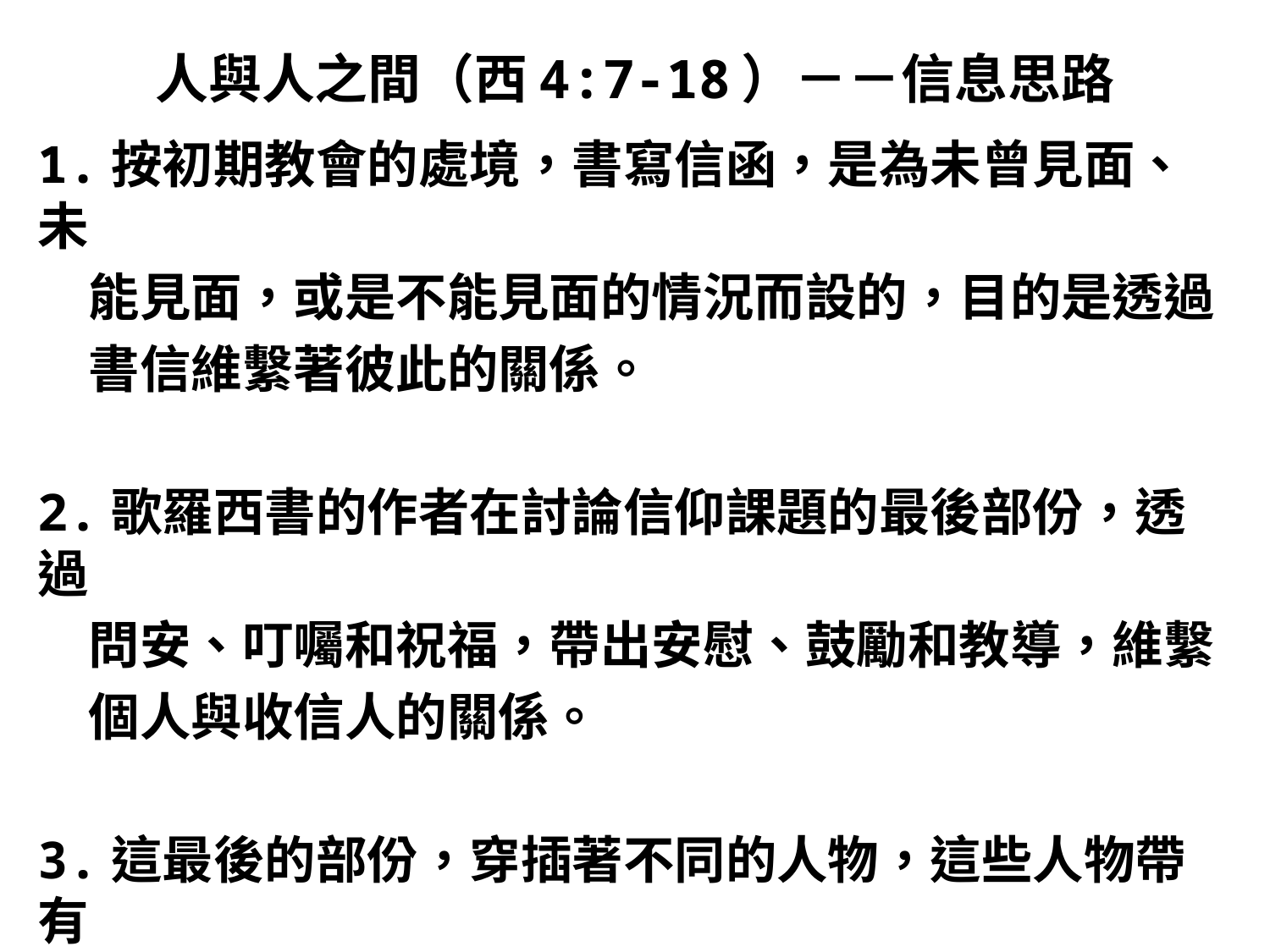

# 人與人之間（西4:7-18）－－信息思路
1.按初期教會的處境，書寫信函，是為未曾見面、未
　能見面，或是不能見面的情況而設的，目的是透過
　書信維繫著彼此的關係。

2.歌羅西書的作者在討論信仰課題的最後部份，透過
　問安、叮囑和祝福，帶出安慰、鼓勵和教導，維繫
　個人與收信人的關係。

3.這最後的部份，穿插著不同的人物，這些人物帶有
　個人特質，人物與作者和收信者的關係。這些人與
　人之間的關係，也蘊含著歌羅西書中的信仰價值。